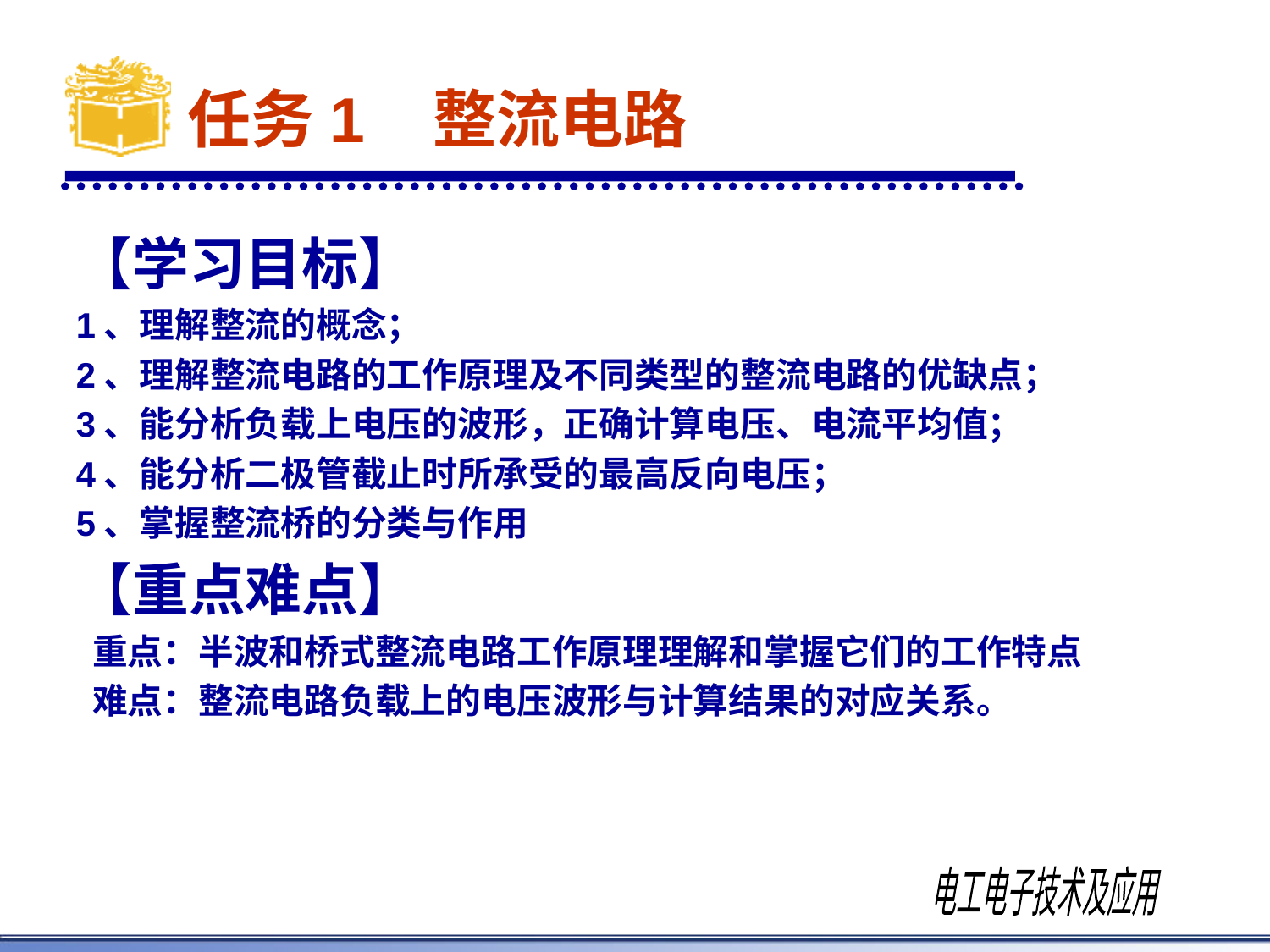

# 任务1   整流电路
【学习目标】
1、理解整流的概念；
2、理解整流电路的工作原理及不同类型的整流电路的优缺点；
3、能分析负载上电压的波形，正确计算电压、电流平均值；
4、能分析二极管截止时所承受的最高反向电压；
5、掌握整流桥的分类与作用
【重点难点】
 重点：半波和桥式整流电路工作原理理解和掌握它们的工作特点
 难点：整流电路负载上的电压波形与计算结果的对应关系。